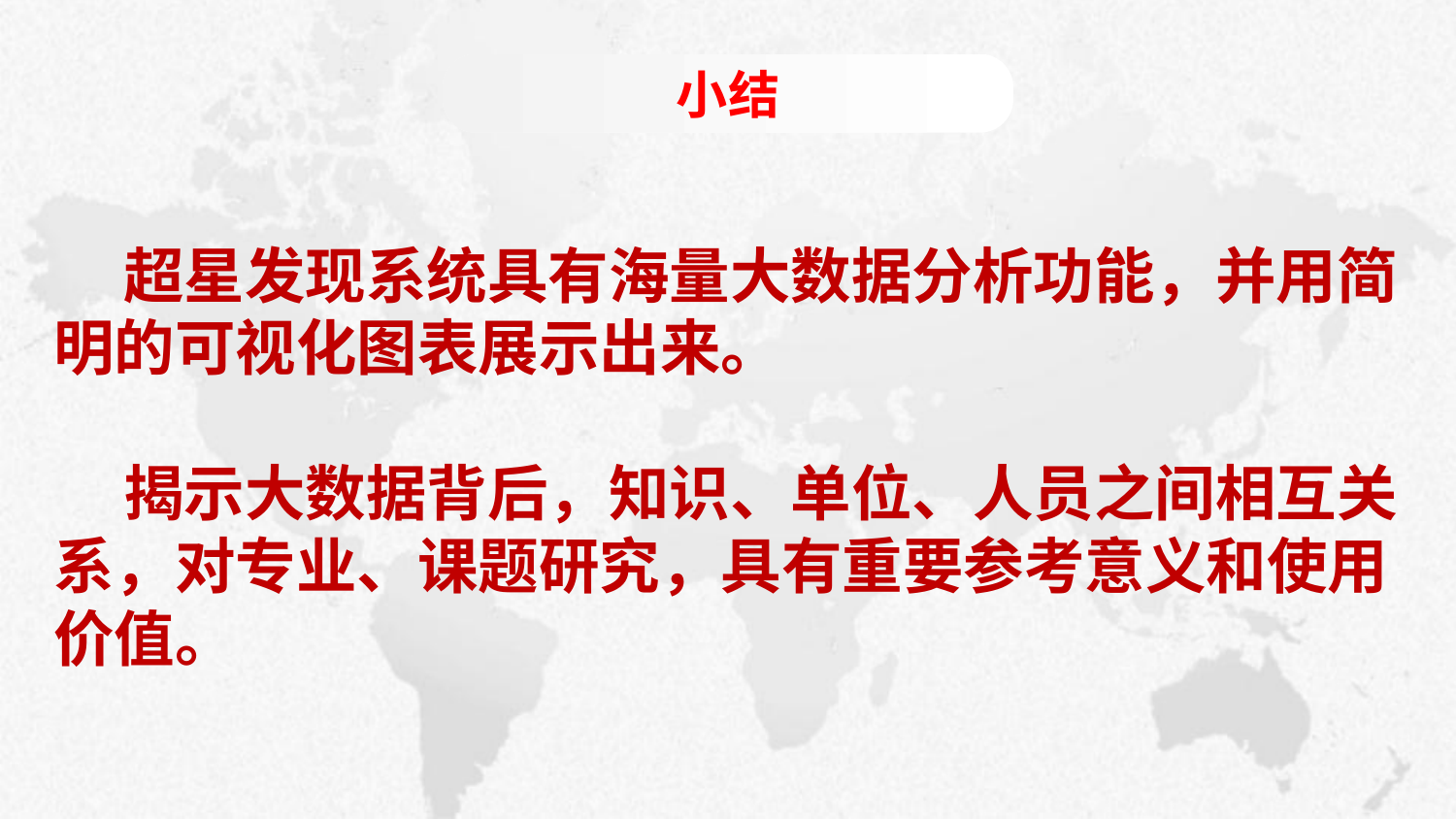

小结
    超星发现系统具有海量大数据分析功能，并用简明的可视化图表展示出来。

    揭示大数据背后，知识、单位、人员之间相互关系，对专业、课题研究，具有重要参考意义和使用价值。